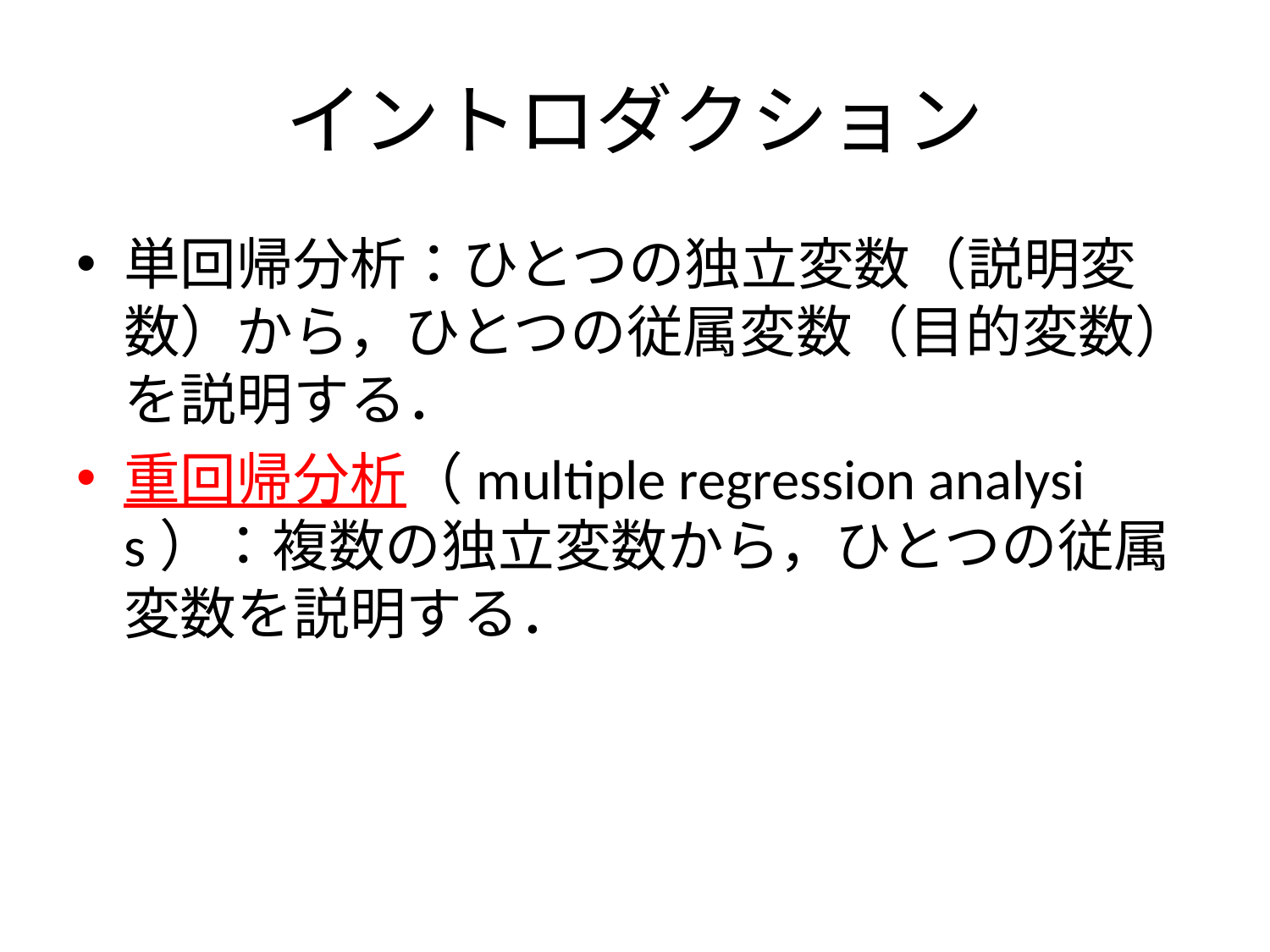

# イントロダクション
単回帰分析：ひとつの独立変数（説明変数）から，ひとつの従属変数（目的変数）を説明する．
重回帰分析（multiple regression analysis）：複数の独立変数から，ひとつの従属変数を説明する．